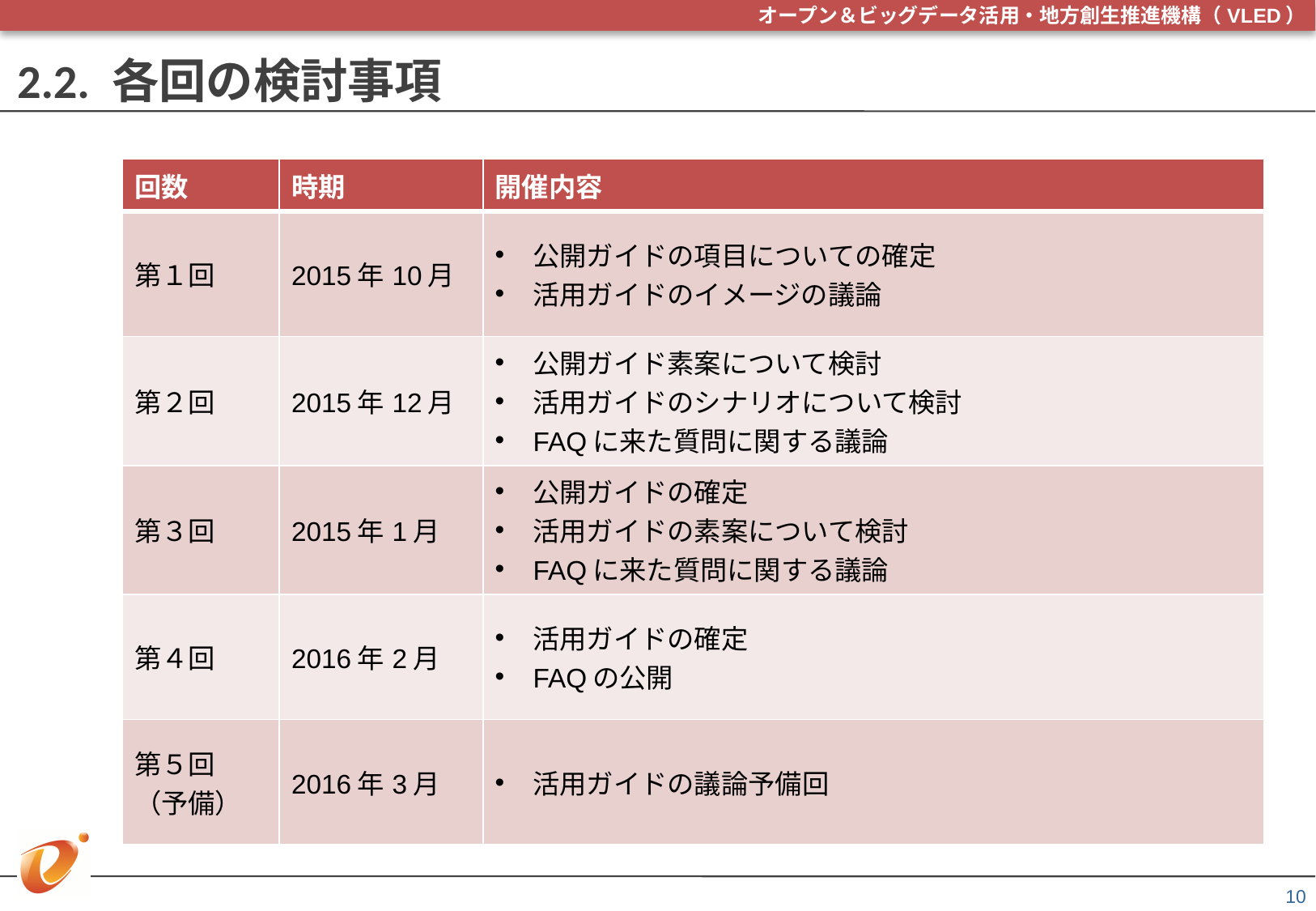

# 2.2. 各回の検討事項
| 回数 | 時期 | 開催内容 |
| --- | --- | --- |
| 第１回 | 2015年10月 | 公開ガイドの項目についての確定 活用ガイドのイメージの議論 |
| 第２回 | 2015年12月 | 公開ガイド素案について検討 活用ガイドのシナリオについて検討 FAQに来た質問に関する議論 |
| 第３回 | 2015年1月 | 公開ガイドの確定 活用ガイドの素案について検討 FAQに来た質問に関する議論 |
| 第４回 | 2016年2月 | 活用ガイドの確定 FAQの公開 |
| 第５回 （予備） | 2016年3月 | 活用ガイドの議論予備回 |
10